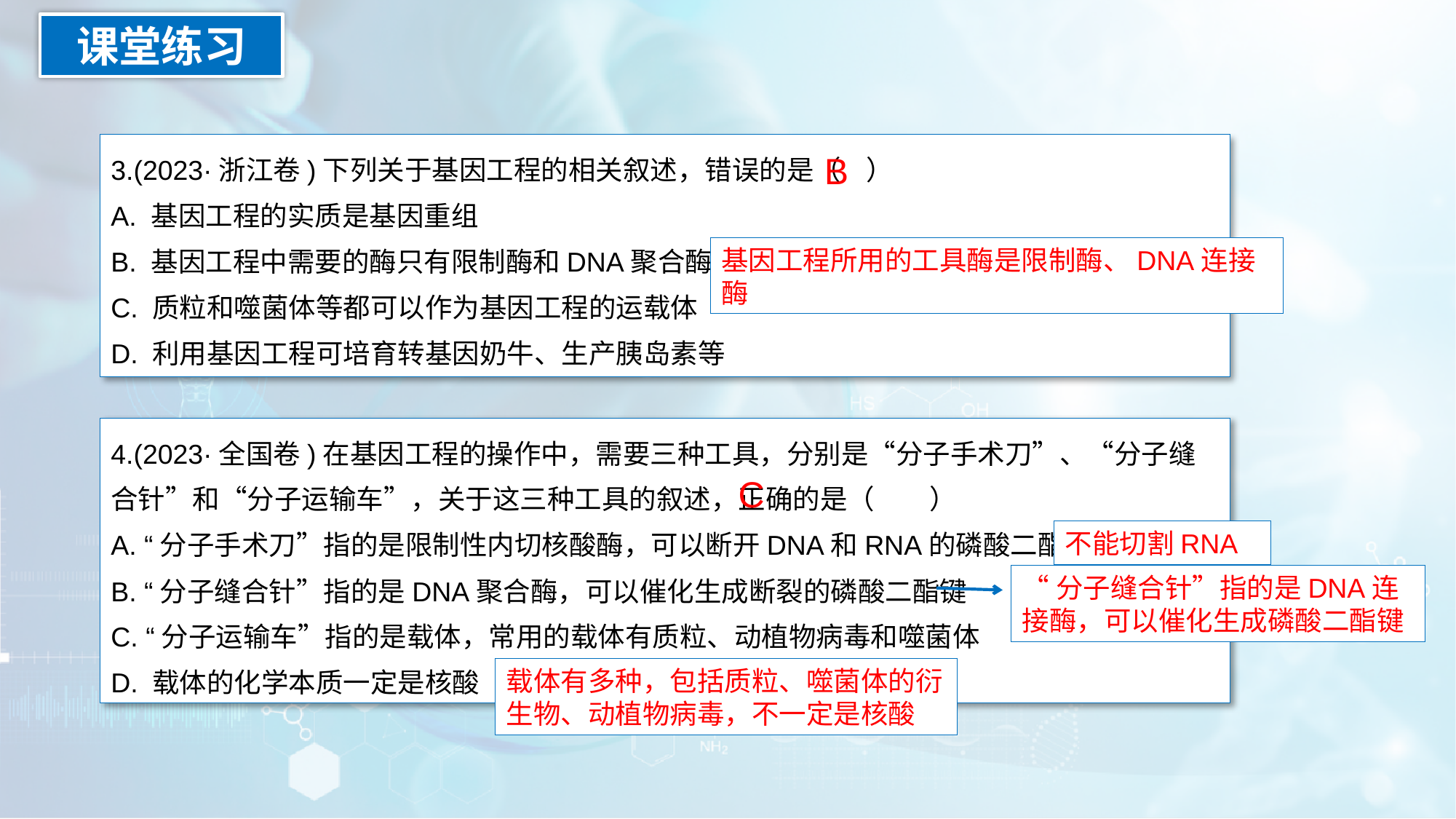

课堂练习
3.(2023·浙江卷)下列关于基因工程的相关叙述，错误的是（    ）
A. 基因工程的实质是基因重组
B. 基因工程中需要的酶只有限制酶和DNA聚合酶
C. 质粒和噬菌体等都可以作为基因工程的运载体
D. 利用基因工程可培育转基因奶牛、生产胰岛素等
B
基因工程所用的工具酶是限制酶、DNA连接酶
4.(2023·全国卷)在基因工程的操作中，需要三种工具，分别是“分子手术刀”、“分子缝合针”和“分子运输车”，关于这三种工具的叙述，正确的是（　　）
A. “分子手术刀”指的是限制性内切核酸酶，可以断开DNA和RNA的磷酸二酯键
B. “分子缝合针”指的是DNA聚合酶，可以催化生成断裂的磷酸二酯键
C. “分子运输车”指的是载体，常用的载体有质粒、动植物病毒和噬菌体
D. 载体的化学本质一定是核酸
C
不能切割RNA
“分子缝合针”指的是DNA连接酶，可以催化生成磷酸二酯键
载体有多种，包括质粒、噬菌体的衍生物、动植物病毒，不一定是核酸